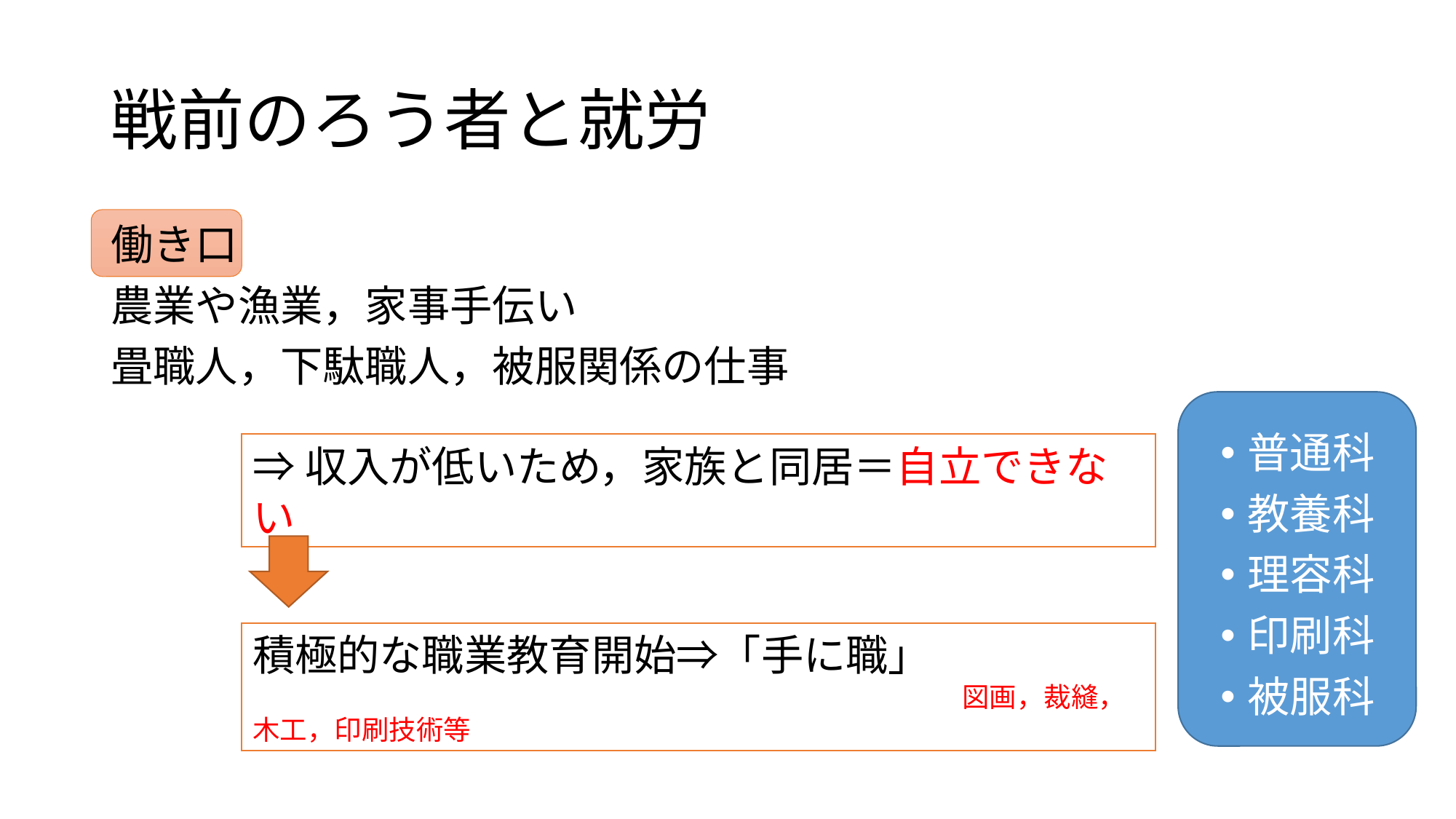

# 戦前のろう者と就労

働き口
農業や漁業，家事手伝い
畳職人，下駄職人，被服関係の仕事

普通科
教養科
理容科
印刷科
被服科
⇒収入が低いため，家族と同居＝自立できない

積極的な職業教育開始⇒「手に職」
　　　　　　　　　　　　　　　　　　　　　　　　　　図画，裁縫，木工，印刷技術等